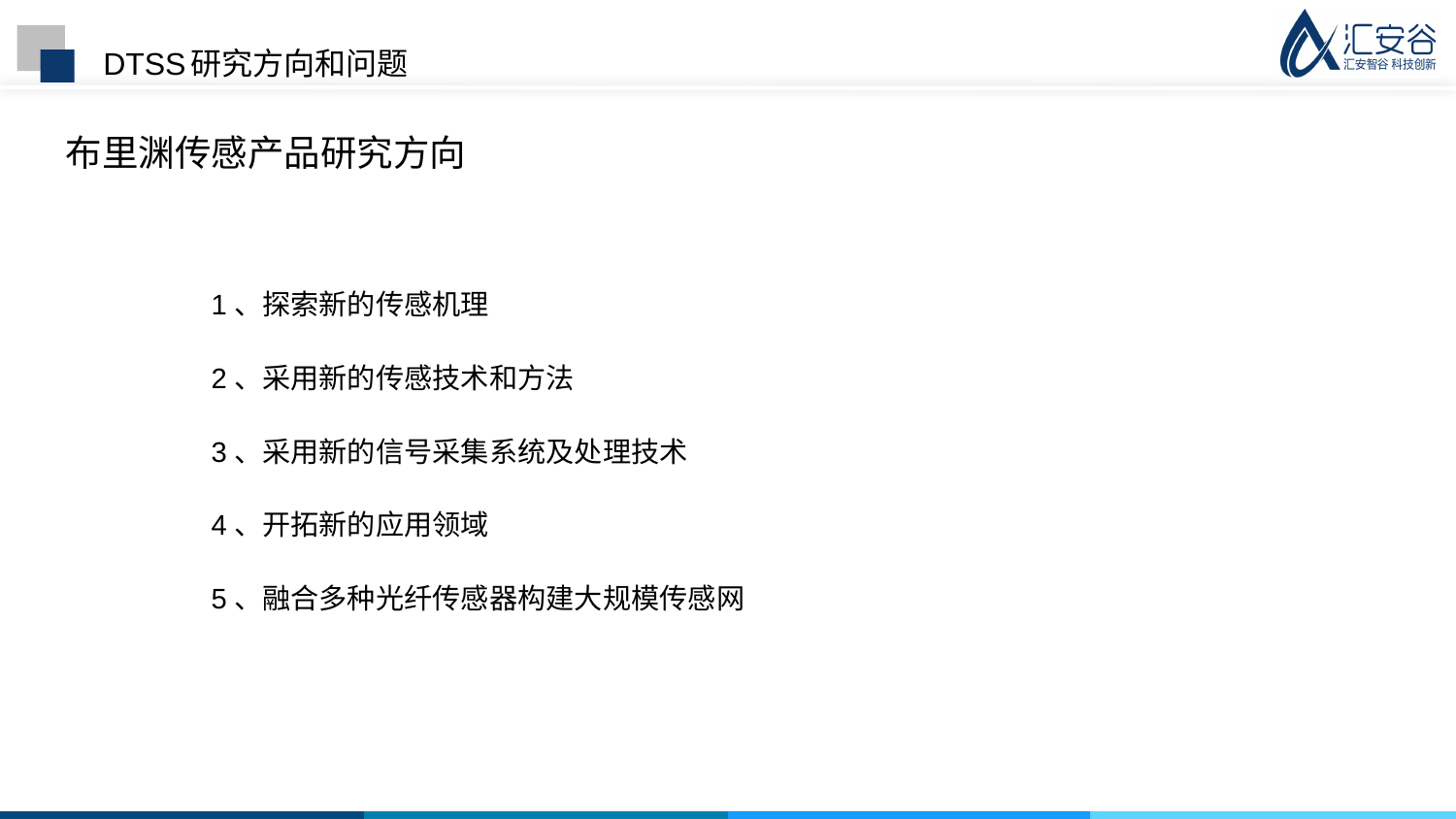

# DTSS研究方向和问题
布里渊传感产品研究方向

1、探索新的传感机理
2、采用新的传感技术和方法
3、采用新的信号采集系统及处理技术
4、开拓新的应用领域
5、融合多种光纤传感器构建大规模传感网